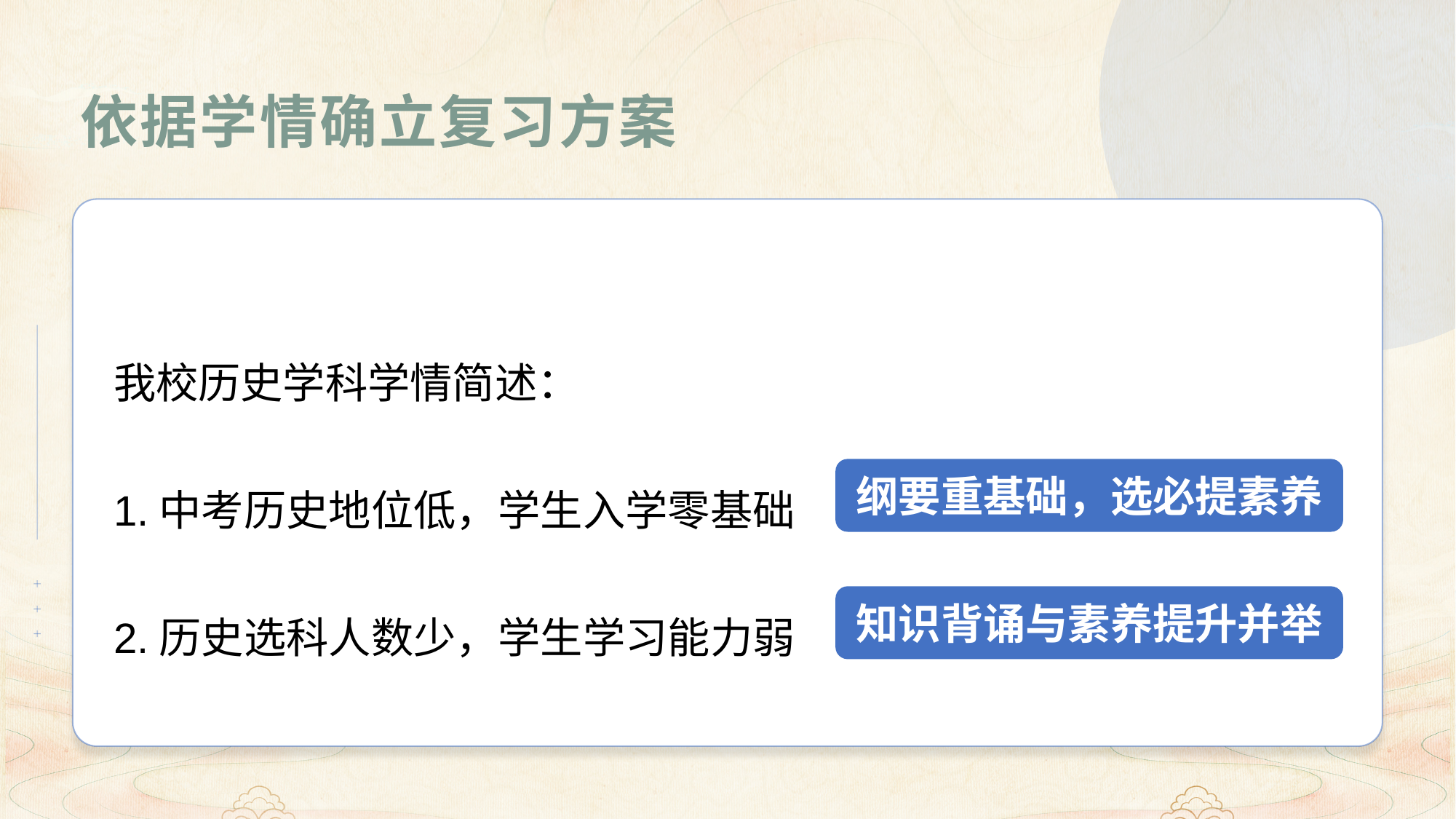

依据学情确立复习方案

我校历史学科学情简述：
1.中考历史地位低，学生入学零基础
2.历史选科人数少，学生学习能力弱
纲要重基础，选必提素养
知识背诵与素养提升并举